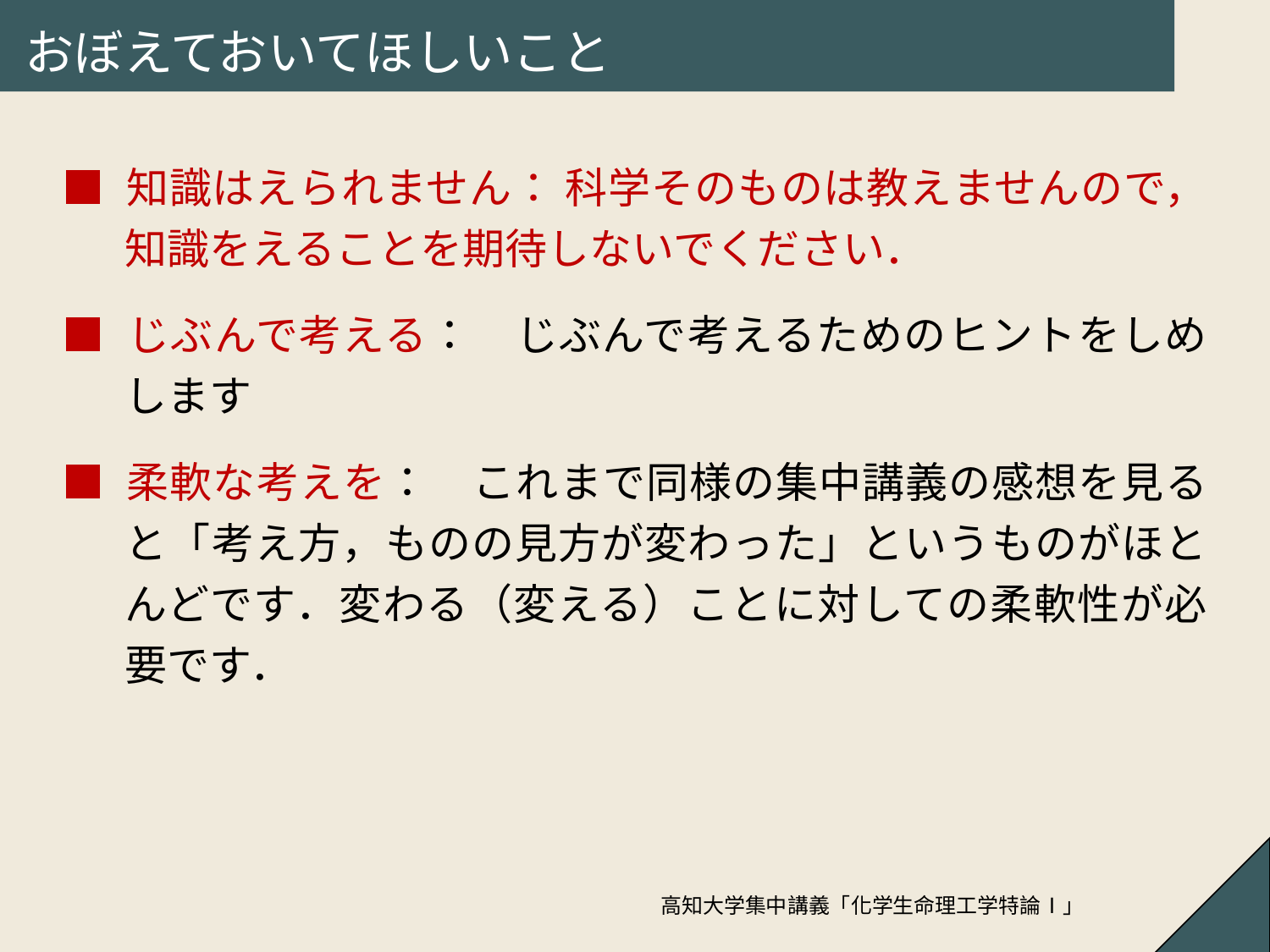

# おぼえておいてほしいこと
■	知識はえられません： 科学そのものは教えませんので，知識をえることを期待しないでください．
■	じぶんで考える：　じぶんで考えるためのヒントをしめします
■	柔軟な考えを：　これまで同様の集中講義の感想を見ると「考え方，ものの見方が変わった」というものがほとんどです．変わる（変える）ことに対しての柔軟性が必要です．